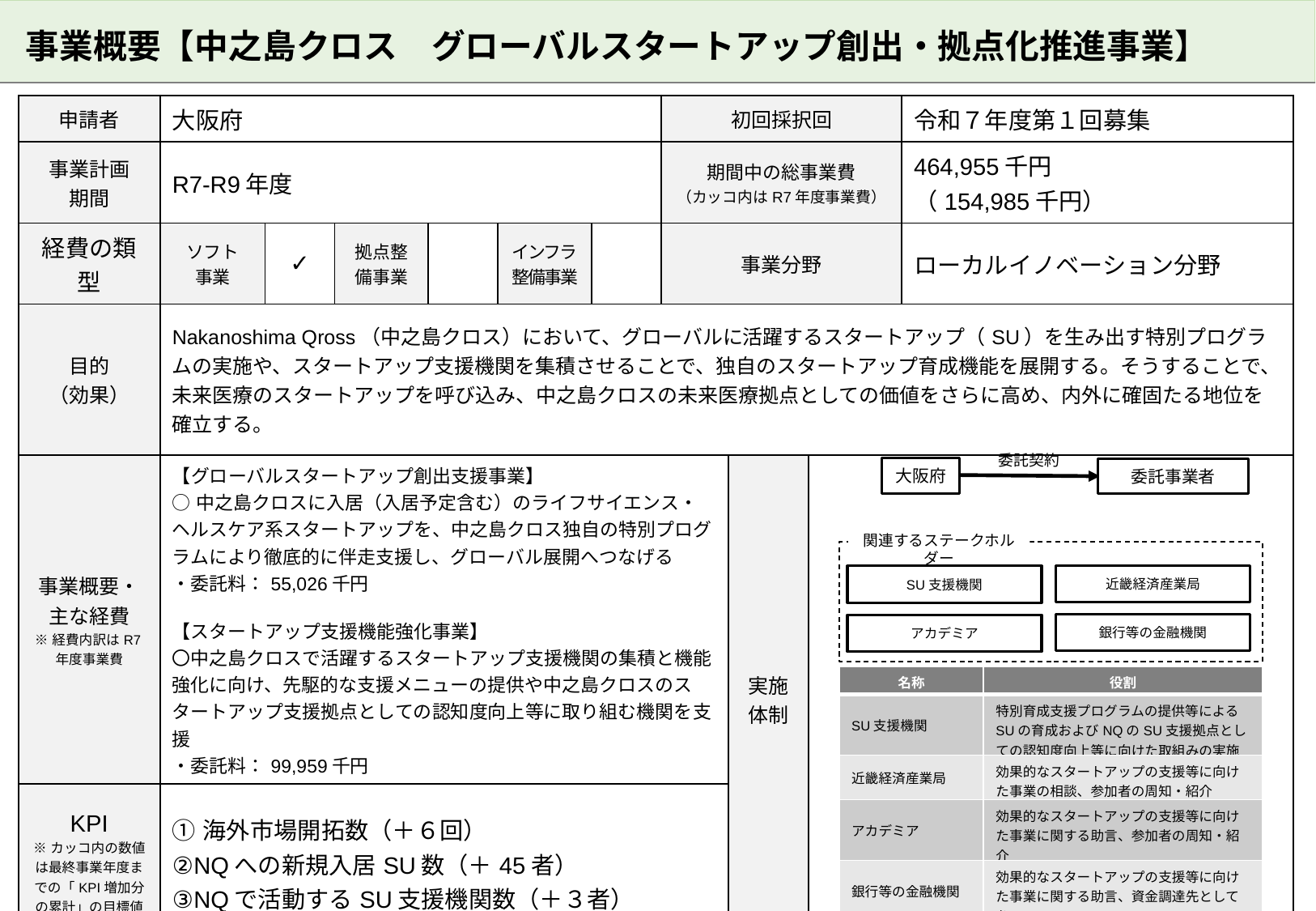

事業概要【中之島クロス　グローバルスタートアップ創出・拠点化推進事業】
| 申請者 | 大阪府 |  |  |  |  |  | 初回採択回 |  | 令和７年度第１回募集 | 令和７年度第１回募集 |
| --- | --- | --- | --- | --- | --- | --- | --- | --- | --- | --- |
| 事業計画 期間 | R7-R9年度 |  |  |  |  |  | 期間中の総事業費 （カッコ内はR7年度事業費） |  | 180,000千円（66,000千円） | 464,955千円 （154,985千円） |
| 経費の類型 | ソフト 事業 | ✓ | 拠点整備事業 |  | インフラ 整備事業 |  | 事業分野 |  | 観光分野 | ローカルイノベーション分野 |
| 目的 （効果） | Nakanoshima Qross（中之島クロス）において、グローバルに活躍するスタートアップ（SU）を生み出す特別プログラムの実施や、スタートアップ支援機関を集積させることで、独自のスタートアップ育成機能を展開する。そうすることで、未来医療のスタートアップを呼び込み、中之島クロスの未来医療拠点としての価値をさらに高め、内外に確固たる地位を確立する。 |  |  |  |  |  |  |  |  |  |
| 事業概要・ 主な経費 ※経費内訳はR7年度事業費 | 【グローバルスタートアップ創出支援事業】 ○中之島クロスに⼊居（⼊居予定含む）のライフサイエンス・ヘルスケア系スタートアップを、中之島クロス独⾃の特別プログラムにより徹底的に伴⾛⽀援し、グローバル展開へつなげる ・委託料：55,026千円 【スタートアップ支援機能強化事業】 〇中之島クロスで活躍するスタートアップ⽀援機関の集積と機能強化に向け、先駆的な⽀援メニューの提供や中之島クロスのスタートアップ⽀援拠点としての認知度向上等に取り組む機関を⽀援 ・委託料：99,959千円 |  |  |  |  |  |  | 実施 体制 |  |  |
| KPI ※カッコ内の数値は最終事業年度までの「KPI増加分の累計」の目標値 | ①海外市場開拓数（＋６回） ②NQへの新規入居SU数（＋45者） ③NQで活動するSU支援機関数（＋３者） |  |  |  |  |  |  |  |  |  |
委託契約
大阪府
委託事業者
関連するステークホルダー

近畿経済産業局
SU支援機関
銀行等の金融機関
アカデミア
| 名称 | 役割 |
| --- | --- |
| SU支援機関 | 特別育成支援プログラムの提供等によるSUの育成およびNQのSU支援拠点としての認知度向上等に向けた取組みの実施 |
| 近畿経済産業局 | 効果的なスタートアップの支援等に向けた事業の相談、参加者の周知・紹介 |
| アカデミア | 効果的なスタートアップの支援等に向けた事業に関する助言、参加者の周知・紹介 |
| 銀行等の金融機関 | 効果的なスタートアップの支援等に向けた事業に関する助言、資金調達先として参画 |